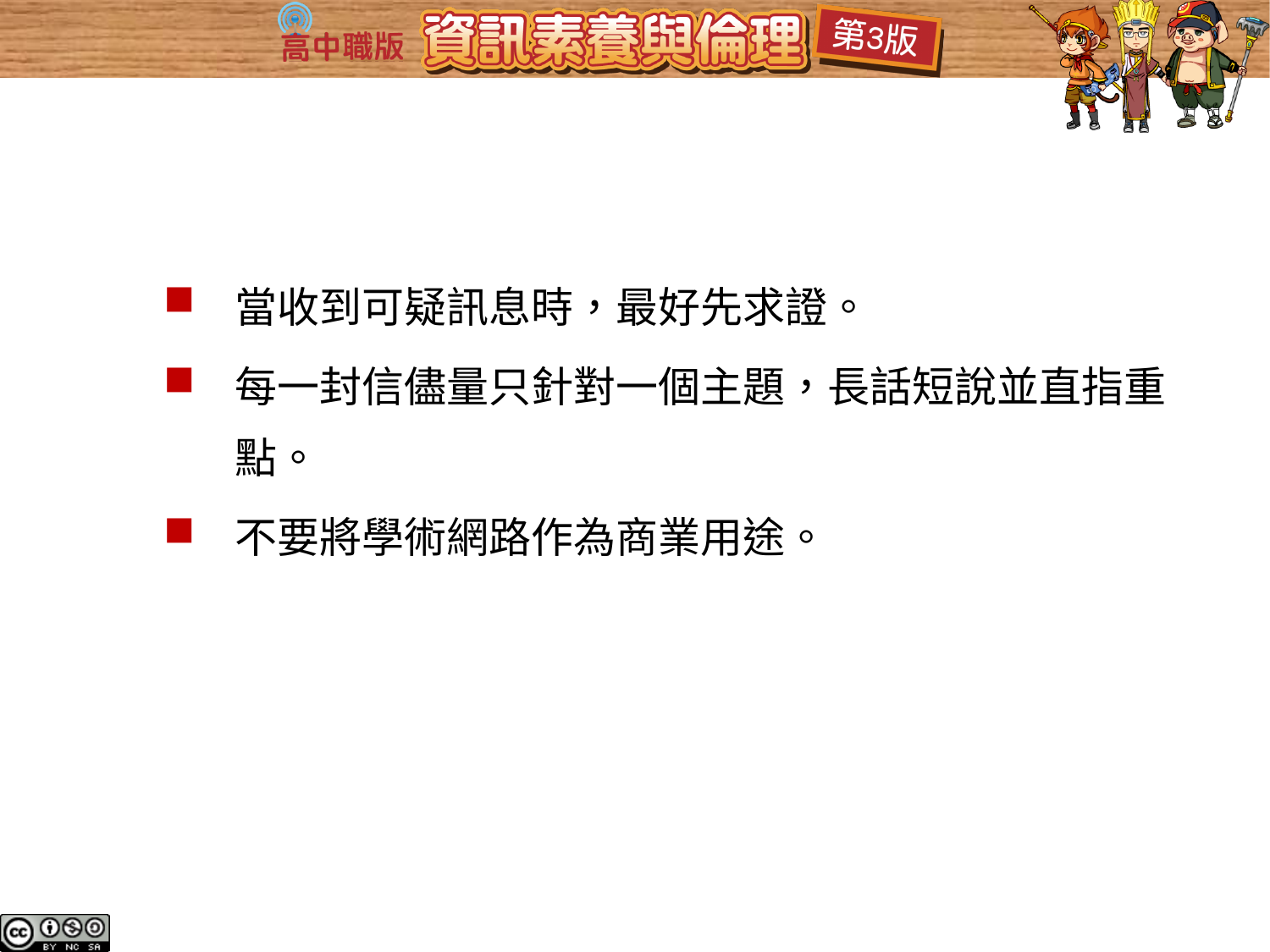

#
當收到可疑訊息時，最好先求證。
每一封信儘量只針對一個主題，長話短說並直指重點。
不要將學術網路作為商業用途。